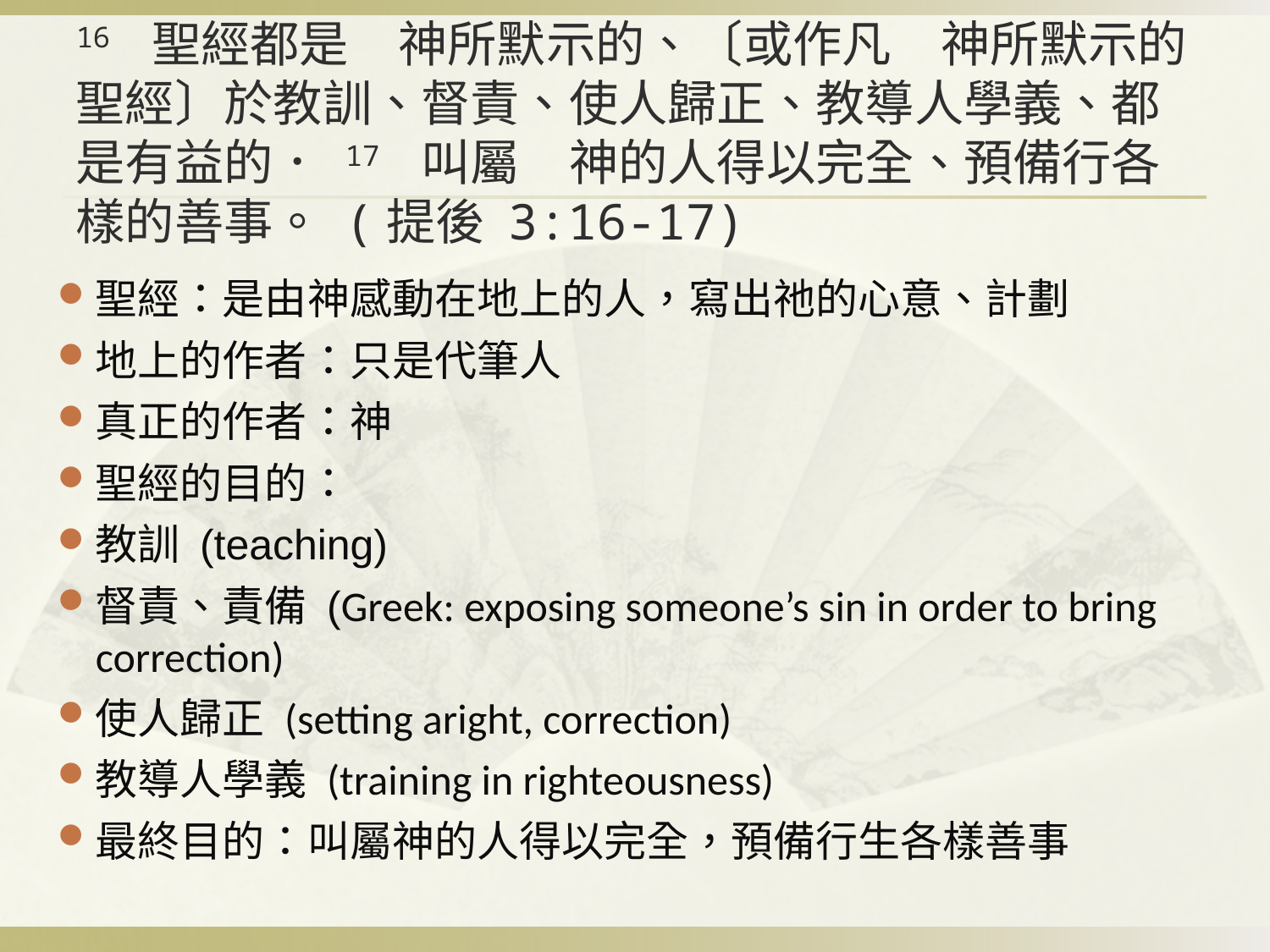

# 16 聖經都是　神所默示的、〔或作凡　神所默示的聖經〕於教訓、督責、使人歸正、教導人學義、都是有益的． 17 叫屬　神的人得以完全、預備行各樣的善事。 (提後 3:16-17)
聖經：是由神感動在地上的人，寫出祂的心意、計劃
地上的作者：只是代筆人
真正的作者：神
聖經的目的：
教訓 (teaching)
督責、責備 (Greek: exposing someone’s sin in order to bring correction)
使人歸正 (setting aright, correction)
教導人學義 (training in righteousness)
最終目的：叫屬神的人得以完全，預備行生各樣善事